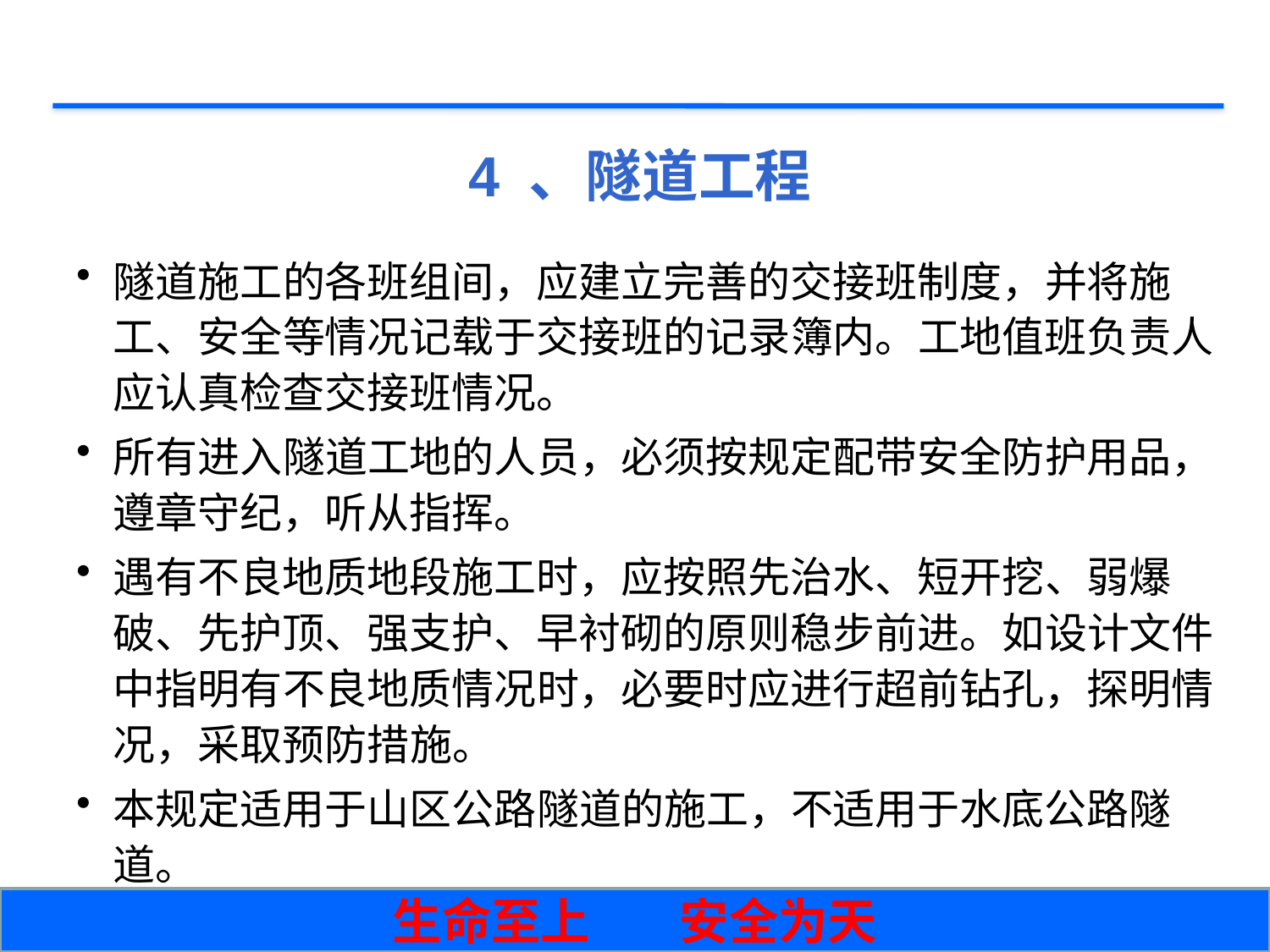

# 4 、隧道工程
隧道施工的各班组间，应建立完善的交接班制度，并将施工、安全等情况记载于交接班的记录簿内。工地值班负责人应认真检查交接班情况。
所有进入隧道工地的人员，必须按规定配带安全防护用品，遵章守纪，听从指挥。
遇有不良地质地段施工时，应按照先治水、短开挖、弱爆破、先护顶、强支护、早衬砌的原则稳步前进。如设计文件中指明有不良地质情况时，必要时应进行超前钻孔，探明情况，采取预防措施。
本规定适用于山区公路隧道的施工，不适用于水底公路隧道。